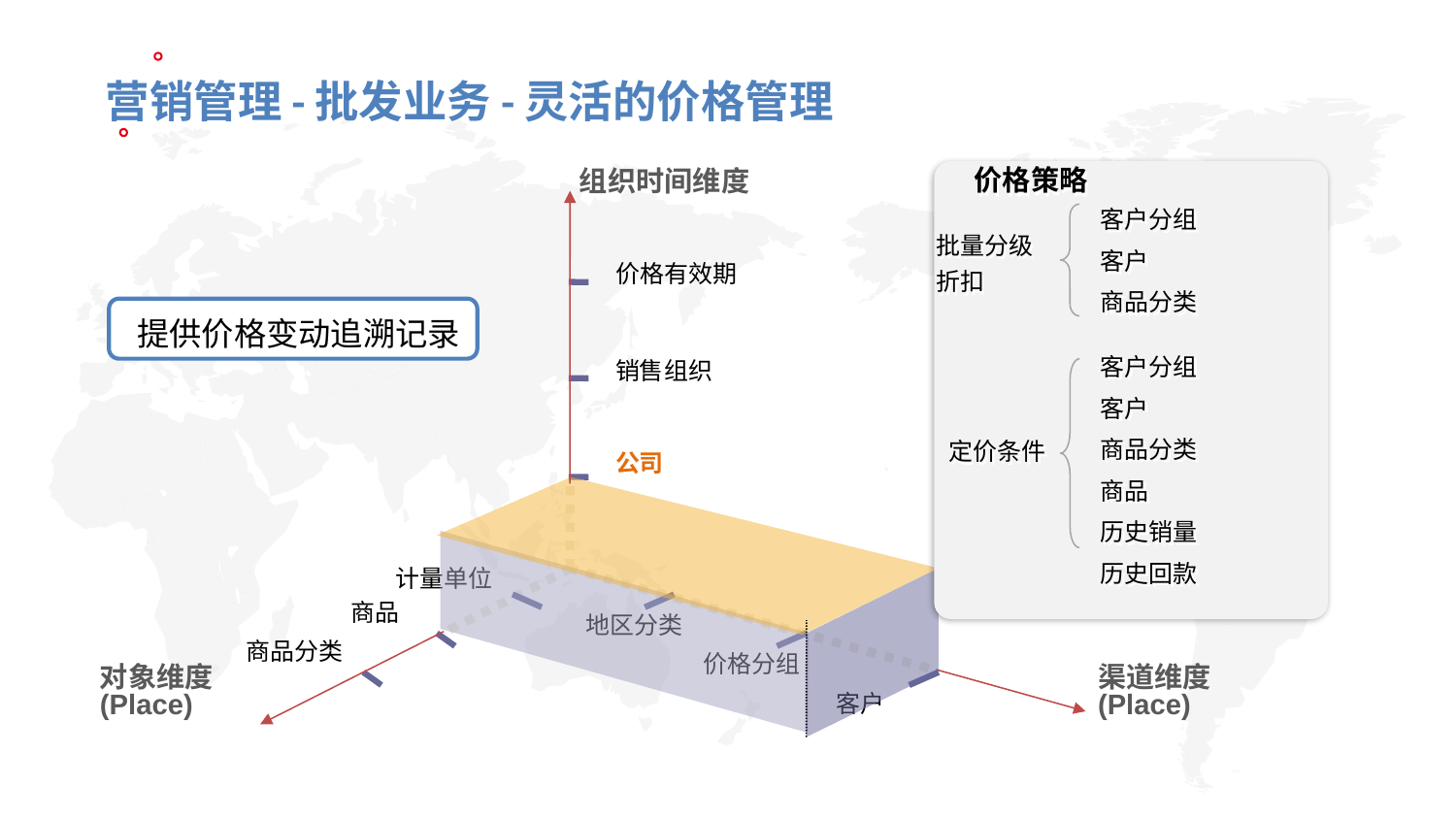

营销管理-批发业务-灵活的价格管理
组织时间维度

价格策略

客户分组
客户
商品分类

批量分级
折扣
价格有效期

提供价格变动追溯记录
销售组织
客户分组
客户
商品分类
商品
历史销量
历史回款

定价条件
公司

计量单位

商品

地区分类

商品分类

价格分组
对象维度(Place)
渠道维度(Place)

客户